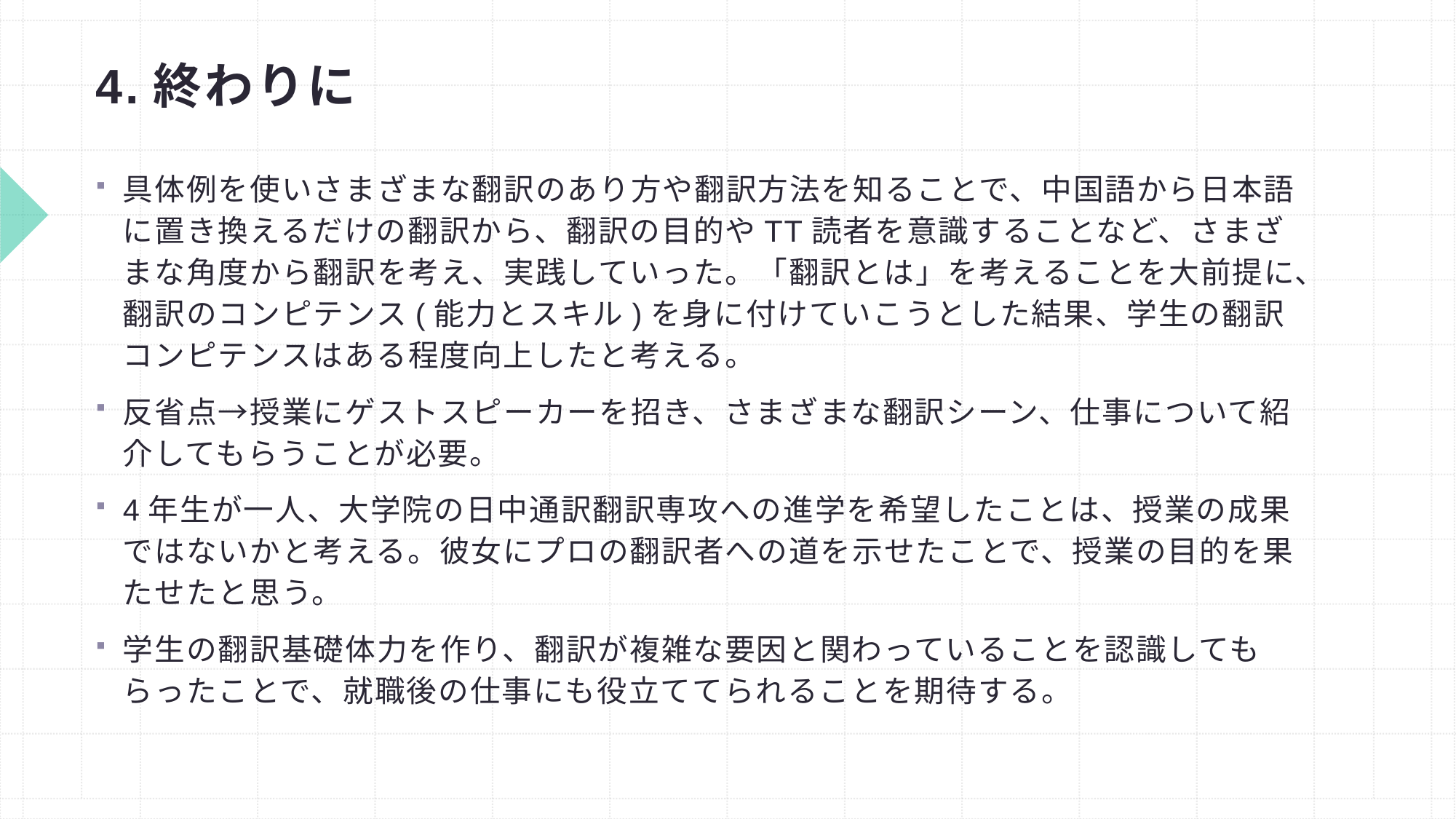

# 4.終わりに
具体例を使いさまざまな翻訳のあり方や翻訳方法を知ることで、中国語から日本語に置き換えるだけの翻訳から、翻訳の目的やTT読者を意識することなど、さまざまな角度から翻訳を考え、実践していった。「翻訳とは」を考えることを大前提に、翻訳のコンピテンス(能力とスキル)を身に付けていこうとした結果、学生の翻訳コンピテンスはある程度向上したと考える。
反省点→授業にゲストスピーカーを招き、さまざまな翻訳シーン、仕事について紹介してもらうことが必要。
4年生が一人、大学院の日中通訳翻訳専攻への進学を希望したことは、授業の成果ではないかと考える。彼女にプロの翻訳者への道を示せたことで、授業の目的を果たせたと思う。
学生の翻訳基礎体力を作り、翻訳が複雑な要因と関わっていることを認識してもらったことで、就職後の仕事にも役立ててられることを期待する。